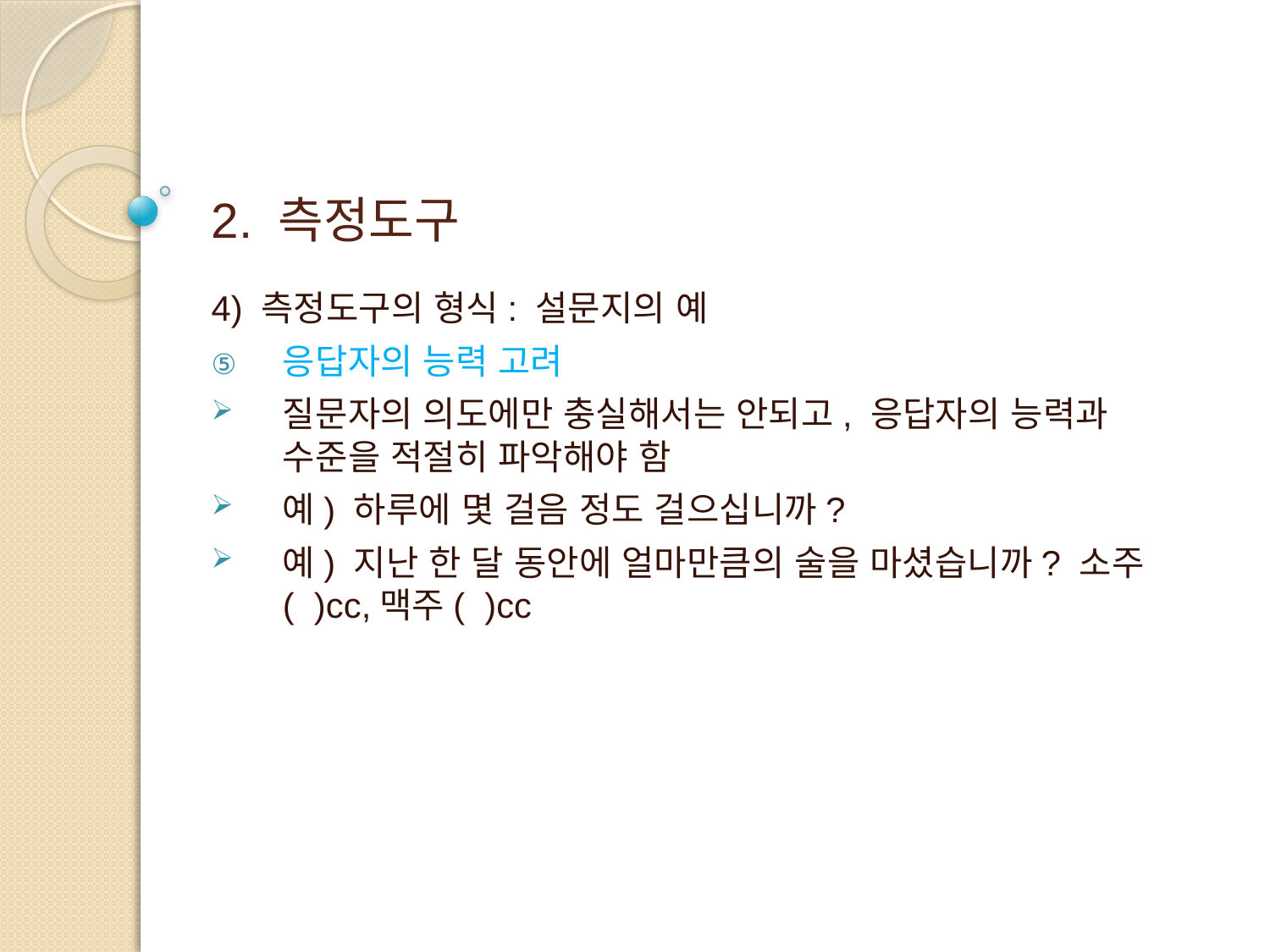

# 2. 측정도구
4) 측정도구의 형식: 설문지의 예
응답자의 능력 고려
질문자의 의도에만 충실해서는 안되고, 응답자의 능력과 수준을 적절히 파악해야 함
예) 하루에 몇 걸음 정도 걸으십니까?
예) 지난 한 달 동안에 얼마만큼의 술을 마셨습니까? 소주(  )cc,맥주(  )cc